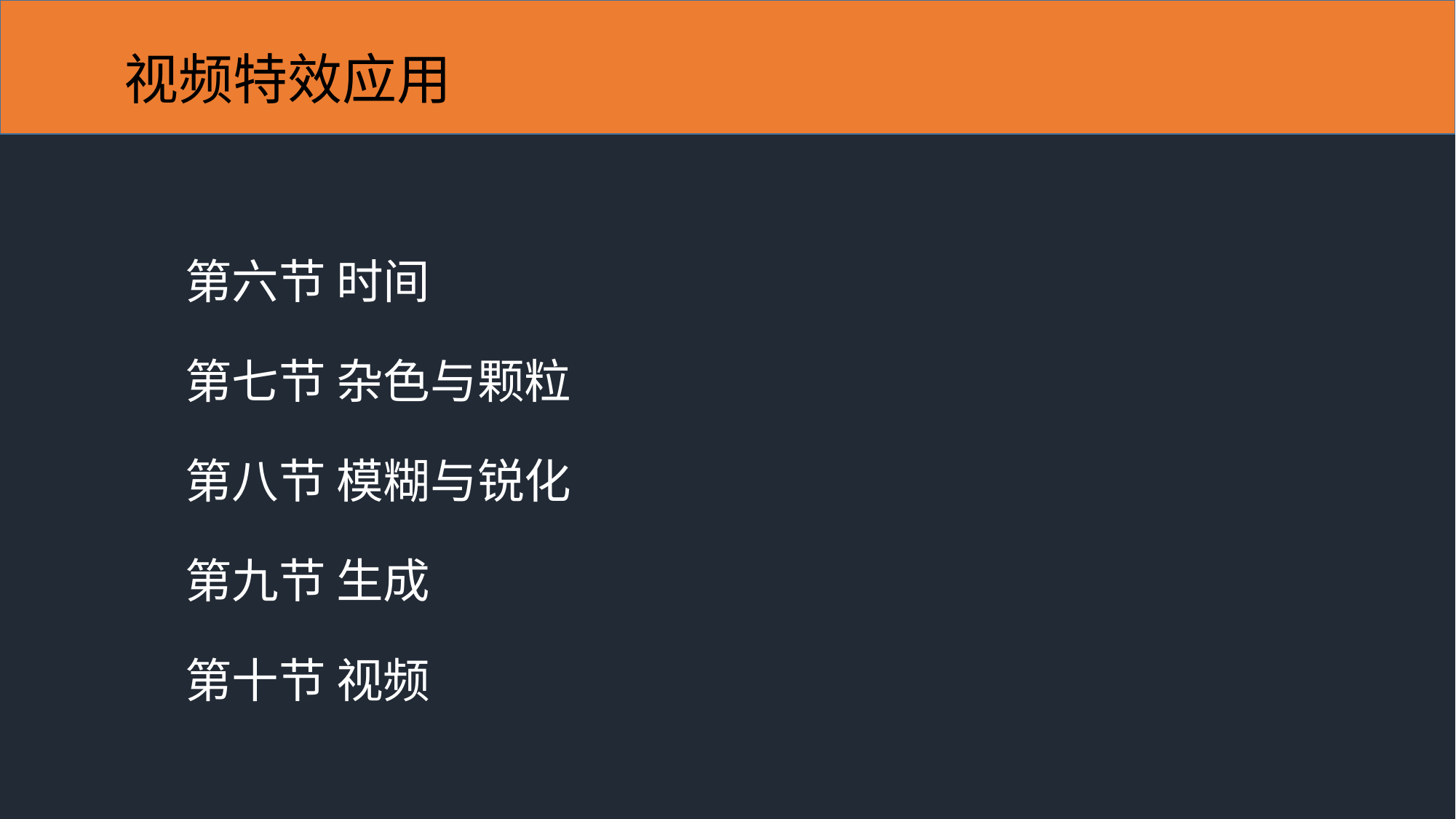

# 视频特效应用
第六节 时间
第七节 杂色与颗粒
第八节 模糊与锐化
第九节 生成
第十节 视频